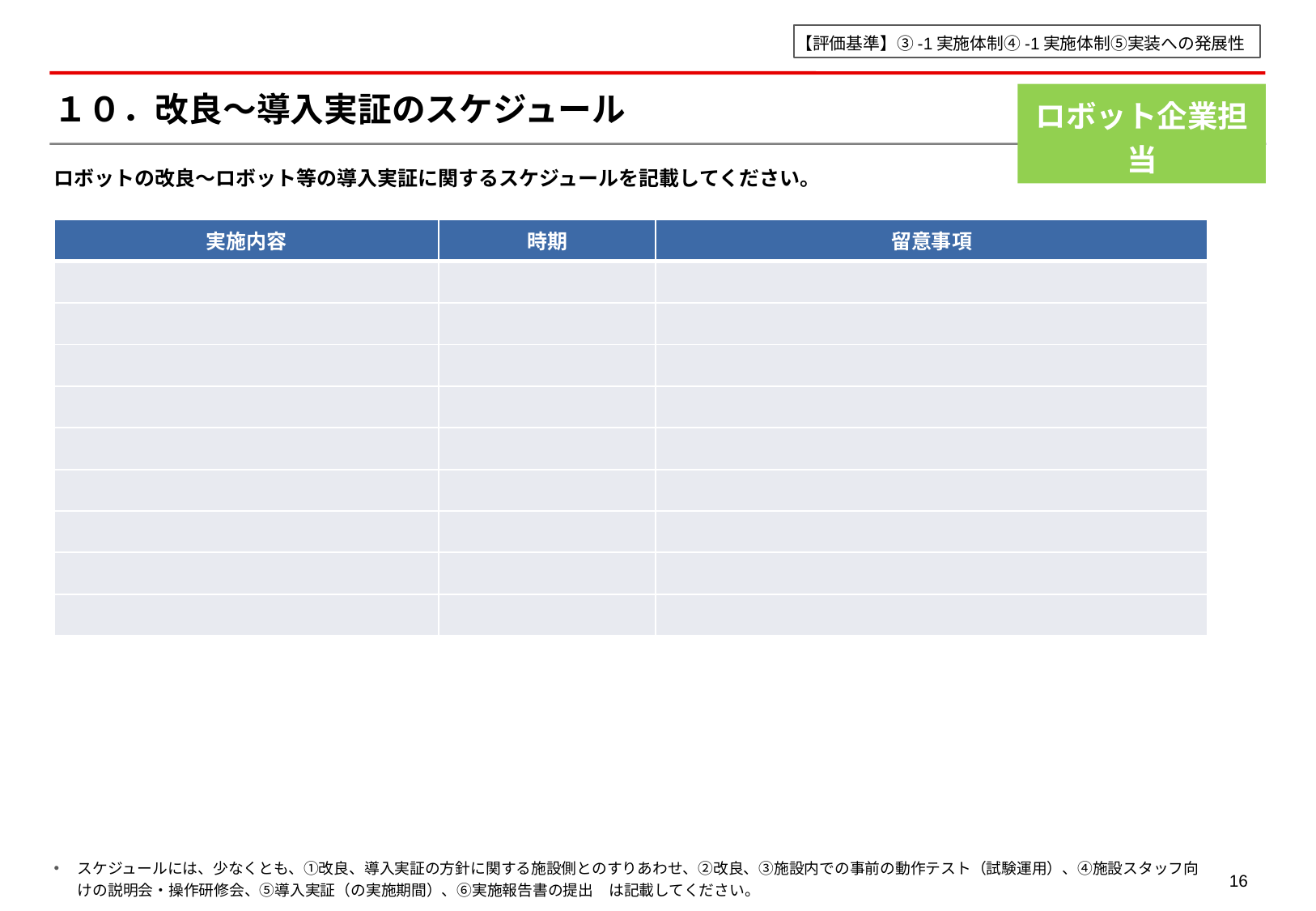

【評価基準】③-1実施体制④-1実施体制⑤実装への発展性
ロボット企業担当
# １０．改良～導入実証のスケジュール
ロボットの改良～ロボット等の導入実証に関するスケジュールを記載してください。
| 実施内容 | 時期 | 留意事項 |
| --- | --- | --- |
|  |  |  |
|  |  |  |
|  |  |  |
|  |  |  |
|  |  |  |
|  |  |  |
|  |  |  |
|  |  |  |
|  |  |  |
スケジュールには、少なくとも、①改良、導入実証の方針に関する施設側とのすりあわせ、②改良、③施設内での事前の動作テスト（試験運用）、④施設スタッフ向けの説明会・操作研修会、⑤導入実証（の実施期間）、⑥実施報告書の提出　は記載してください。